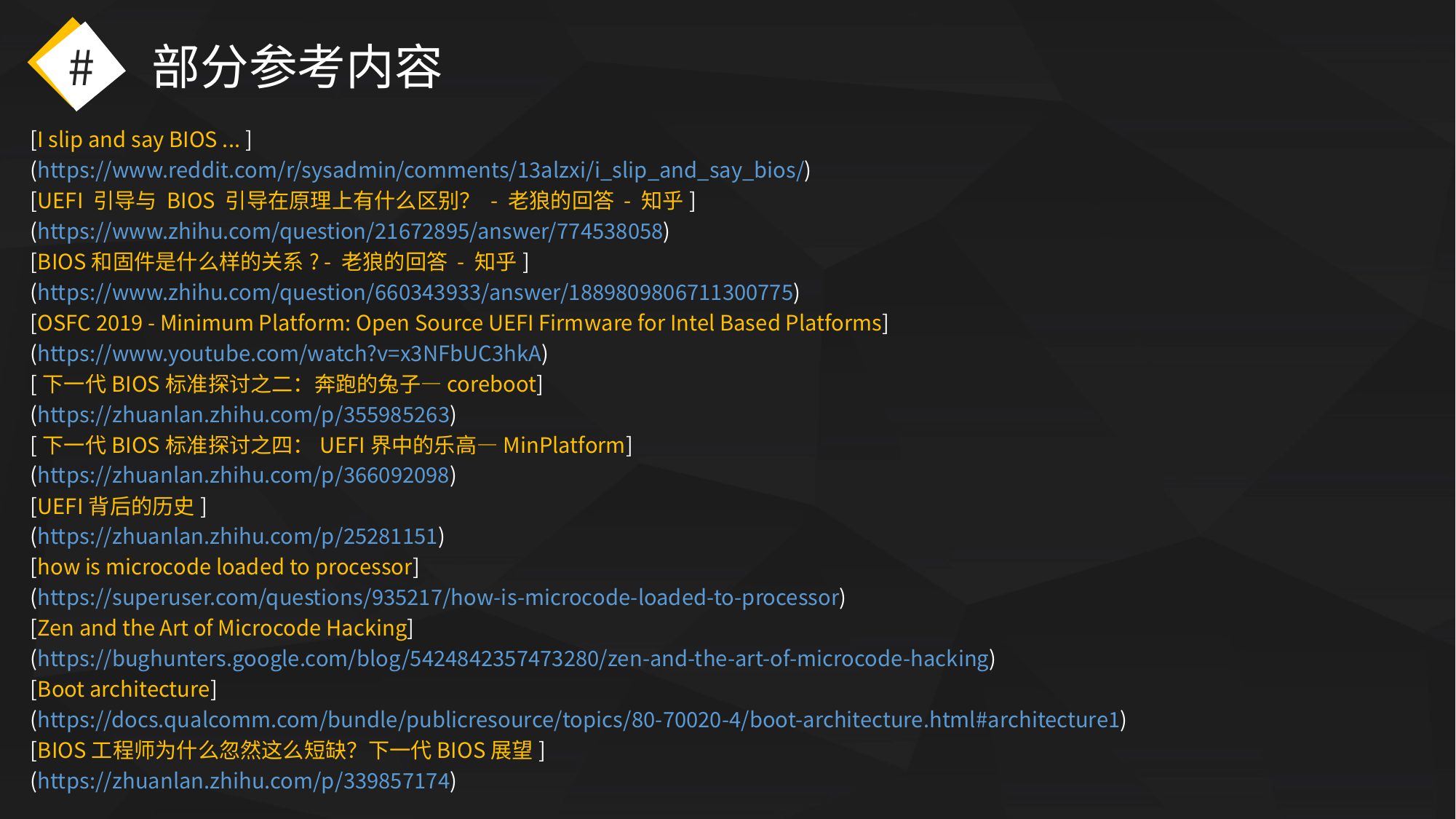

部分参考内容
#

[I slip and say BIOS ... ]
(https://www.reddit.com/r/sysadmin/comments/13alzxi/i_slip_and_say_bios/)
[UEFI 引导与 BIOS 引导在原理上有什么区别？ - 老狼的回答 - 知乎]
(https://www.zhihu.com/question/21672895/answer/774538058)
[BIOS和固件是什么样的关系? - 老狼的回答 - 知乎]
(https://www.zhihu.com/question/660343933/answer/1889809806711300775)
[OSFC 2019 - Minimum Platform: Open Source UEFI Firmware for Intel Based Platforms]
(https://www.youtube.com/watch?v=x3NFbUC3hkA)
[下一代BIOS标准探讨之二：奔跑的兔子—coreboot]
(https://zhuanlan.zhihu.com/p/355985263)
[下一代BIOS标准探讨之四：UEFI界中的乐高—MinPlatform]
(https://zhuanlan.zhihu.com/p/366092098)
[UEFI背后的历史]
(https://zhuanlan.zhihu.com/p/25281151)
[how is microcode loaded to processor]
(https://superuser.com/questions/935217/how-is-microcode-loaded-to-processor)
[Zen and the Art of Microcode Hacking]
(https://bughunters.google.com/blog/5424842357473280/zen-and-the-art-of-microcode-hacking)
[Boot architecture]
(https://docs.qualcomm.com/bundle/publicresource/topics/80-70020-4/boot-architecture.html#architecture1)
[BIOS工程师为什么忽然这么短缺？下一代BIOS展望]
(https://zhuanlan.zhihu.com/p/339857174)